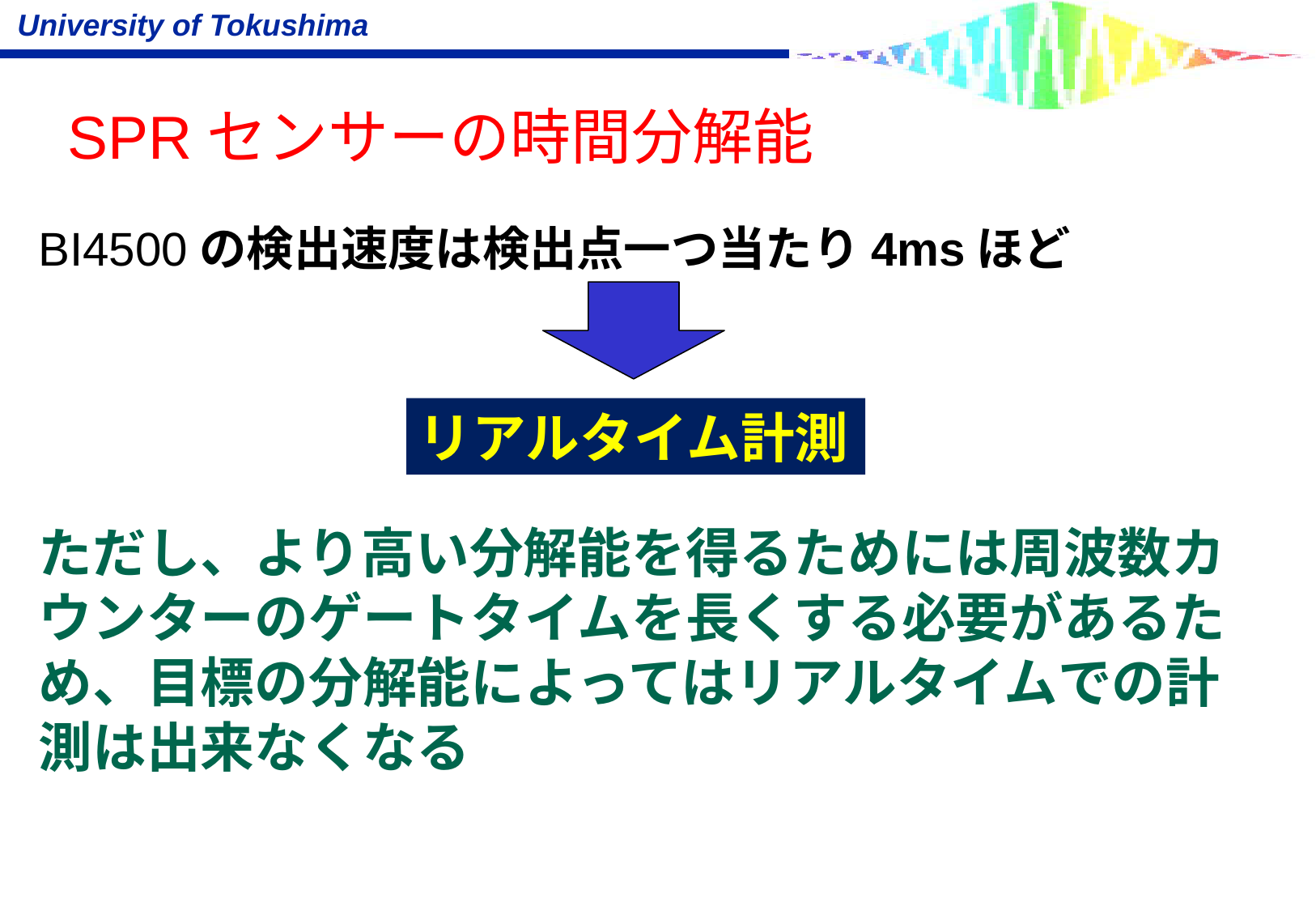

SPRセンサーの時間分解能
BI4500の検出速度は検出点一つ当たり4msほど

リアルタイム計測
ただし、より高い分解能を得るためには周波数カウンターのゲートタイムを長くする必要があるため、目標の分解能によってはリアルタイムでの計測は出来なくなる